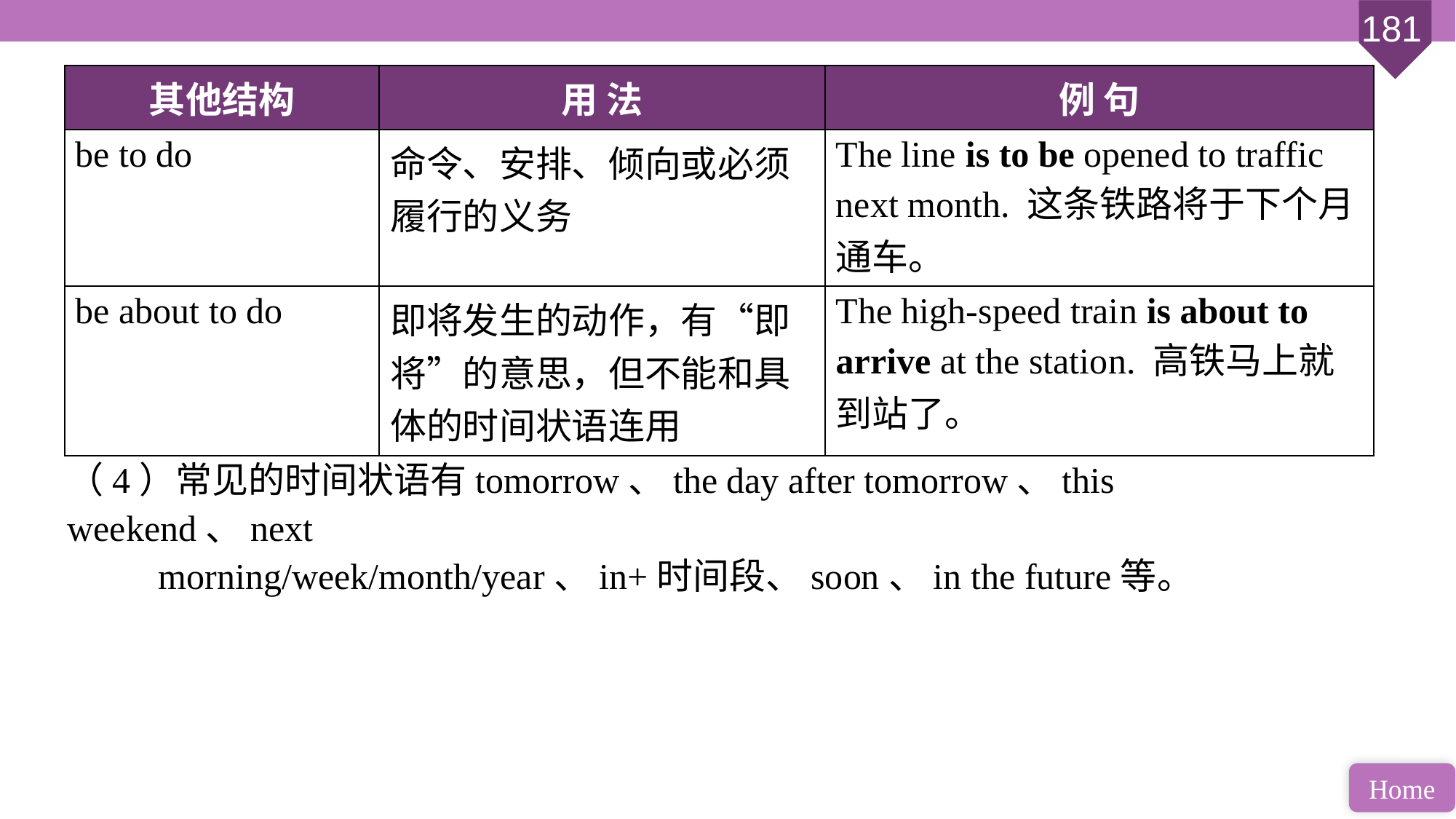

| 其他结构 | 用 法 | 例 句 |
| --- | --- | --- |
| be to do | 命令、安排、倾向或必须履行的义务 | The line is to be opened to traffic next month. 这条铁路将于下个月通车。 |
| be about to do | 即将发生的动作，有“即将”的意思，但不能和具体的时间状语连用 | The high-speed train is about to arrive at the station. 高铁马上就到站了。 |
（4）常见的时间状语有tomorrow、the day after tomorrow、this weekend、next
          morning/week/month/year、in+时间段、soon、in the future等。